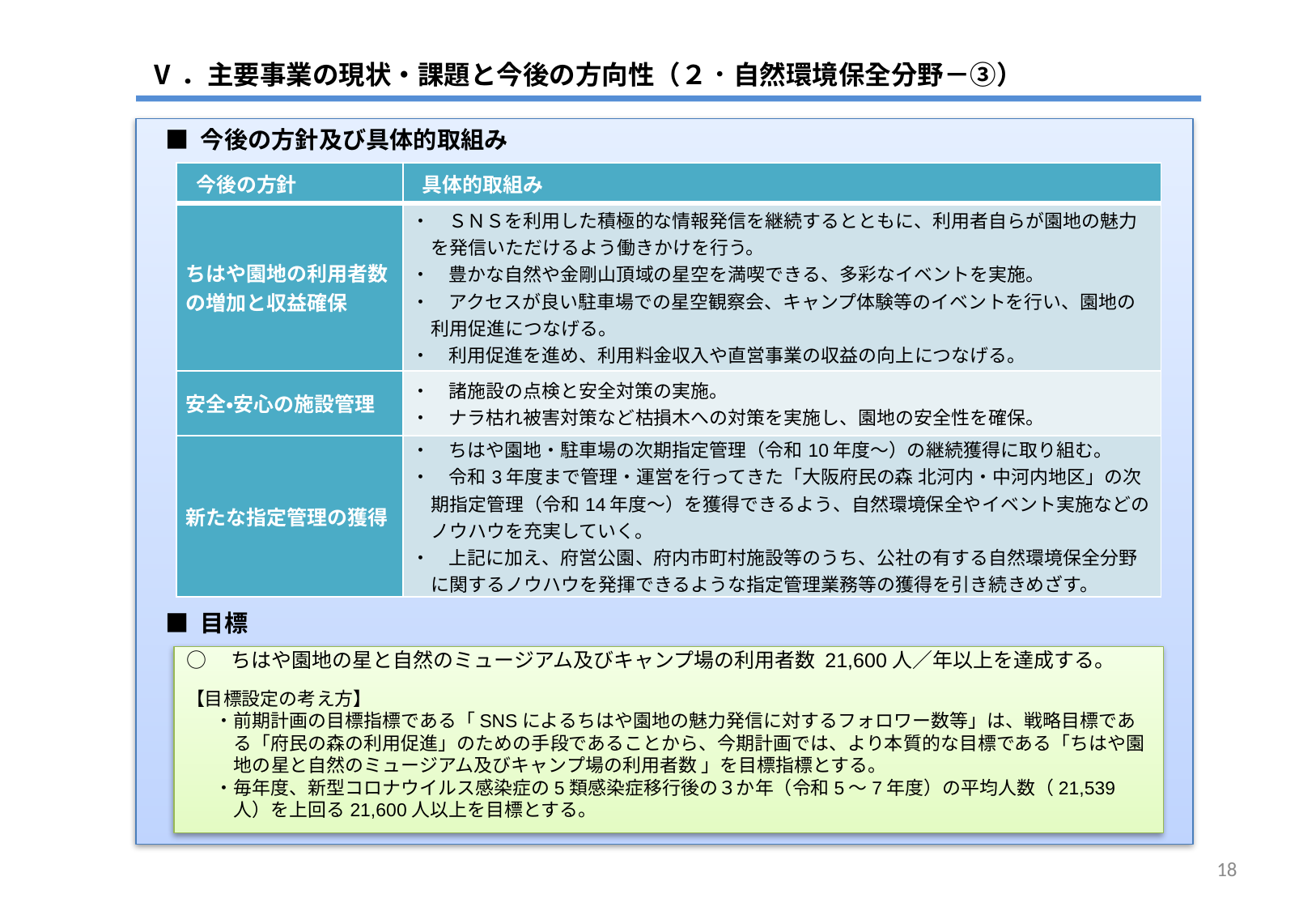

Ⅴ．主要事業の現状・課題と今後の方向性（２．自然環境保全分野－③）

■ 今後の方針及び具体的取組み

■ 目標

| 今後の方針 | 具体的取組み |
| --- | --- |
| ちはや園地の利用者数 の増加と収益確保 | ・　ＳＮＳを利用した積極的な情報発信を継続するとともに、利用者自らが園地の魅力を発信いただけるよう働きかけを行う。 ・　豊かな自然や金剛山頂域の星空を満喫できる、多彩なイベントを実施。 ・　アクセスが良い駐車場での星空観察会、キャンプ体験等のイベントを行い、園地の利用促進につなげる。 ・　利用促進を進め、利用料金収入や直営事業の収益の向上につなげる。 |
| 安全・安心の施設管理 | ・　諸施設の点検と安全対策の実施。 ・　ナラ枯れ被害対策など枯損木への対策を実施し、園地の安全性を確保。 |
| 新たな指定管理の獲得 | ・　ちはや園地・駐車場の次期指定管理（令和10年度～）の継続獲得に取り組む。 ・　令和3年度まで管理・運営を行ってきた「大阪府民の森 北河内・中河内地区」の次期指定管理（令和14年度～）を獲得できるよう、自然環境保全やイベント実施などのノウハウを充実していく。 ・　上記に加え、府営公園、府内市町村施設等のうち、公社の有する自然環境保全分野に関するノウハウを発揮できるような指定管理業務等の獲得を引き続きめざす。 |

○　ちはや園地の星と自然のミュージアム及びキャンプ場の利用者数 21,600人／年以上を達成する。
【目標設定の考え方】
・前期計画の目標指標である「SNSによるちはや園地の魅力発信に対するフォロワー数等」は、戦略目標である「府民の森の利用促進」のための手段であることから、今期計画では、より本質的な目標である「ちはや園地の星と自然のミュージアム及びキャンプ場の利用者数 」を目標指標とする。
・毎年度、新型コロナウイルス感染症の5類感染症移行後の３か年（令和5～7年度）の平均人数（21,539人）を上回る21,600人以上を目標とする。

18